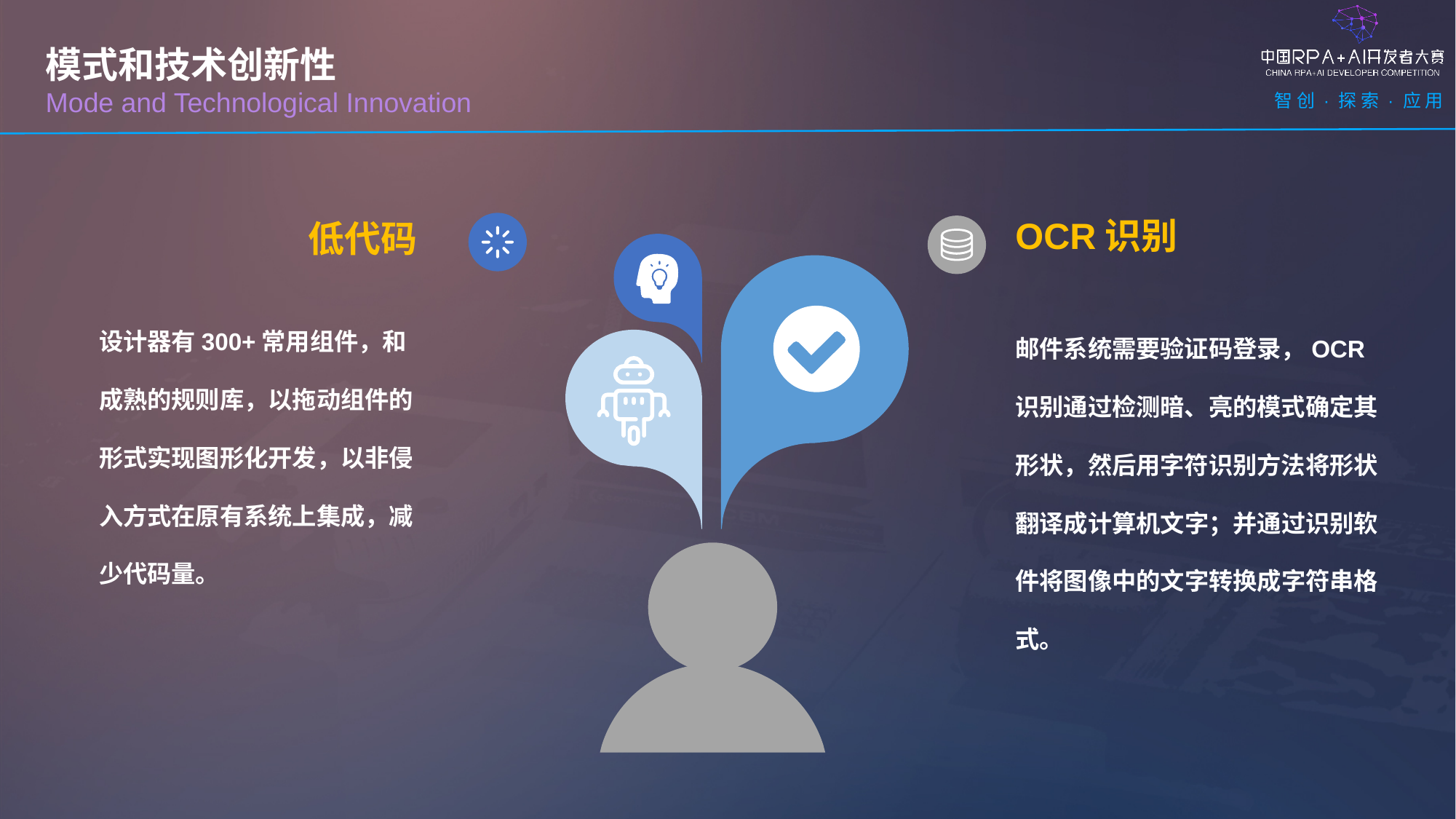

模式和技术创新性
Mode and Technological Innovation

OCR识别
邮件系统需要验证码登录，OCR识别通过检测暗、亮的模式确定其形状，然后用字符识别方法将形状翻译成计算机文字；并通过识别软件将图像中的文字转换成字符串格式。
低代码
设计器有300+常用组件，和成熟的规则库，以拖动组件的形式实现图形化开发，以非侵入方式在原有系统上集成，减少代码量。